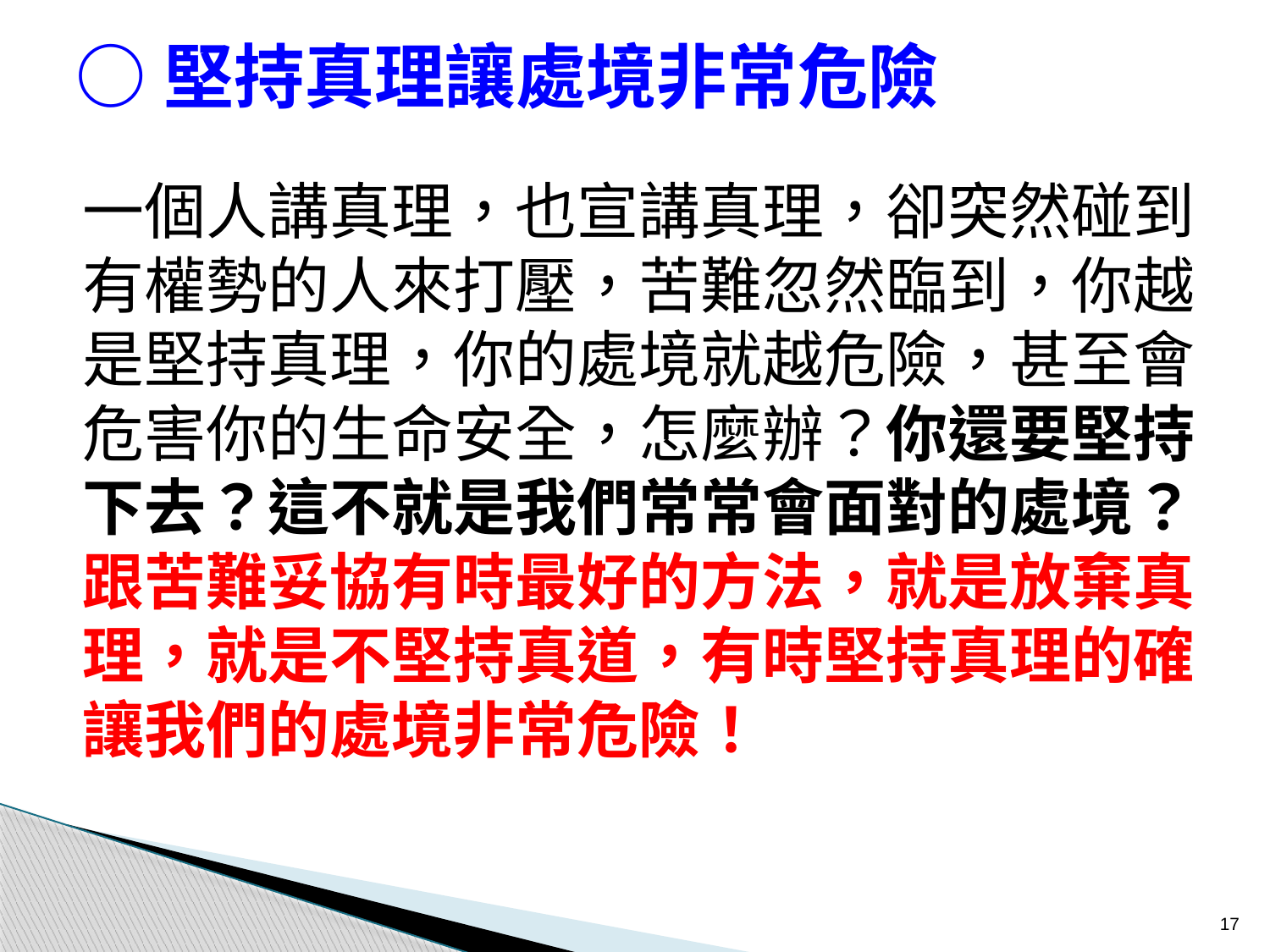

○堅持真理讓處境非常危險
一個人講真理，也宣講真理，卻突然碰到有權勢的人來打壓，苦難忽然臨到，你越是堅持真理，你的處境就越危險，甚至會危害你的生命安全，怎麼辦？你還要堅持下去？這不就是我們常常會面對的處境？跟苦難妥協有時最好的方法，就是放棄真理，就是不堅持真道，有時堅持真理的確讓我們的處境非常危險！
17